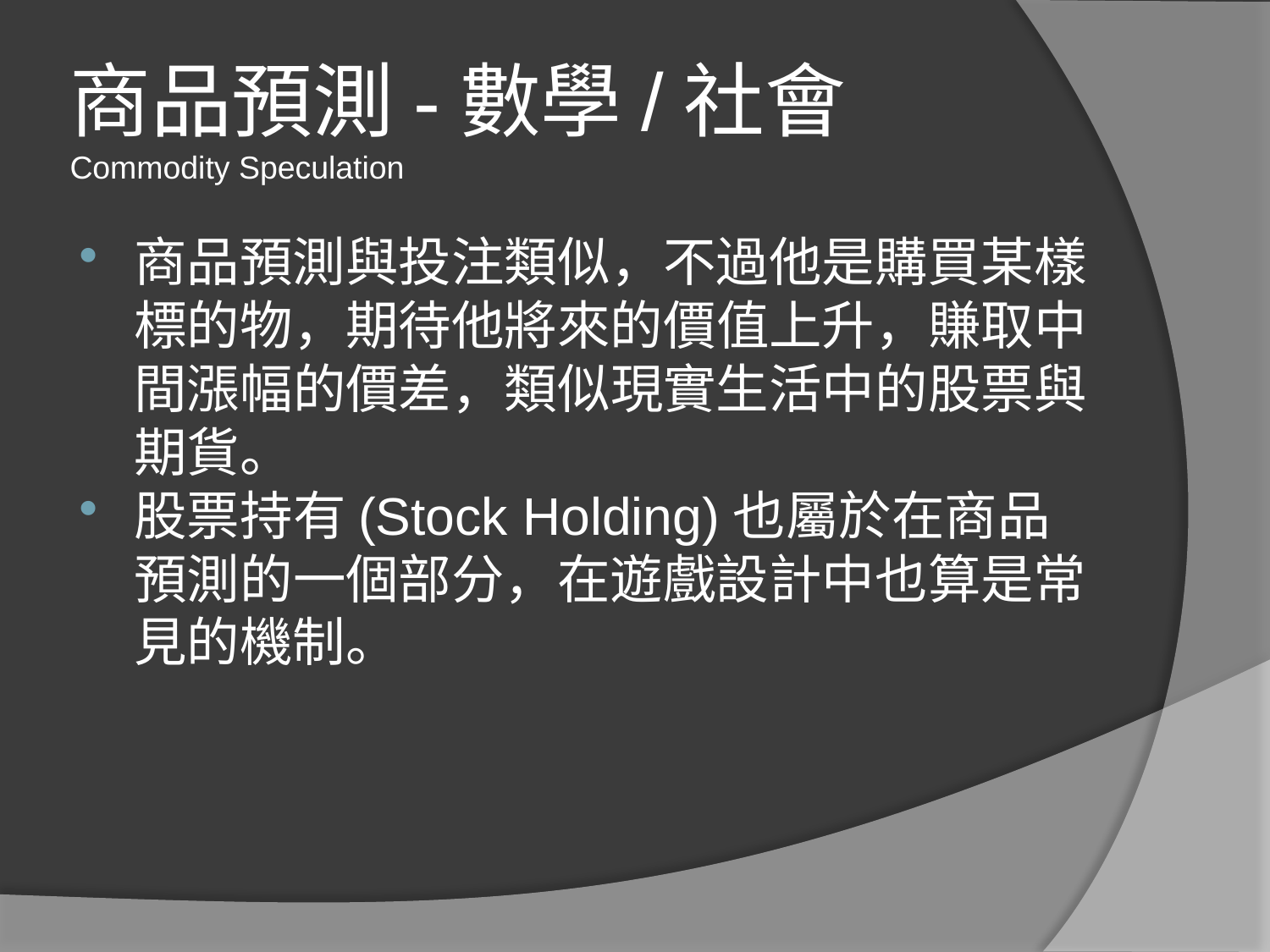

商品預測-數學/社會
Commodity Speculation
商品預測與投注類似，不過他是購買某樣標的物，期待他將來的價值上升，賺取中間漲幅的價差，類似現實生活中的股票與期貨。
股票持有(Stock Holding)也屬於在商品預測的一個部分，在遊戲設計中也算是常見的機制。